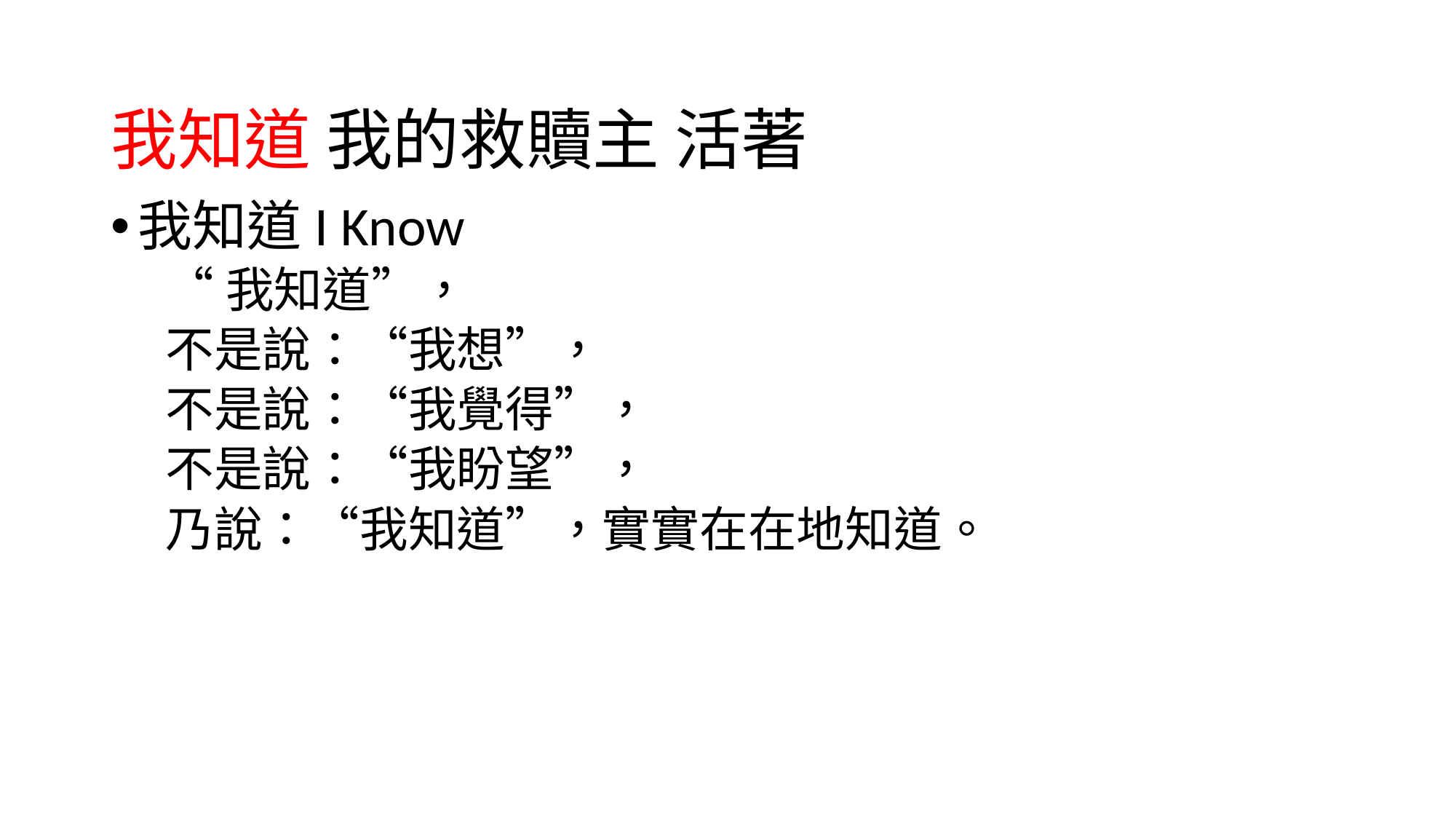

# 我知道 我的救贖主 活著
我知道I Know
“我知道”，
不是說：“我想”，
不是說：“我覺得”，
不是說：“我盼望”，
乃說：“我知道”，實實在在地知道。